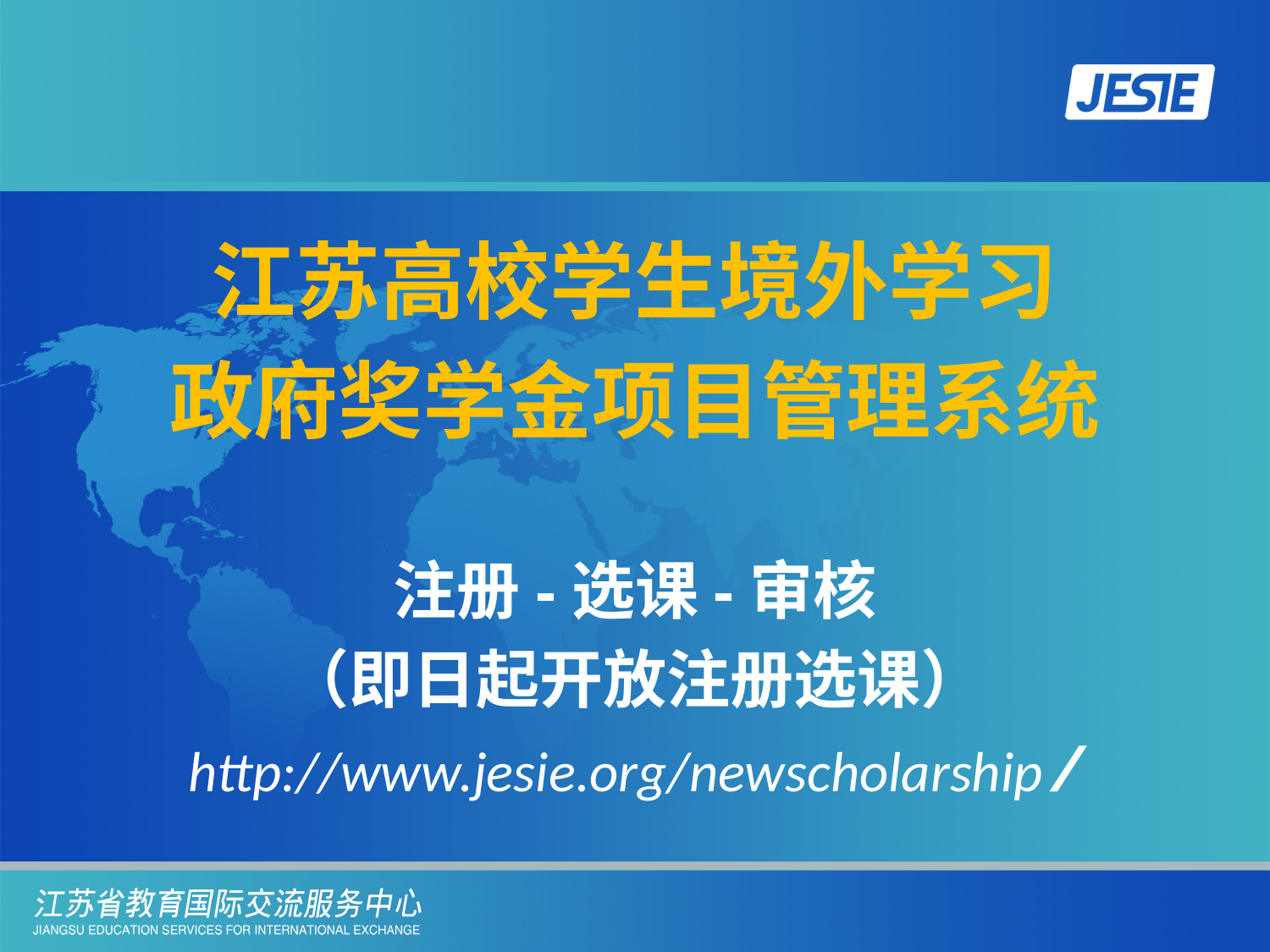

#
江苏高校学生境外学习
政府奖学金项目管理系统

注册-选课-审核
（即日起开放注册选课）
http://www.jesie.org/newscholarship/